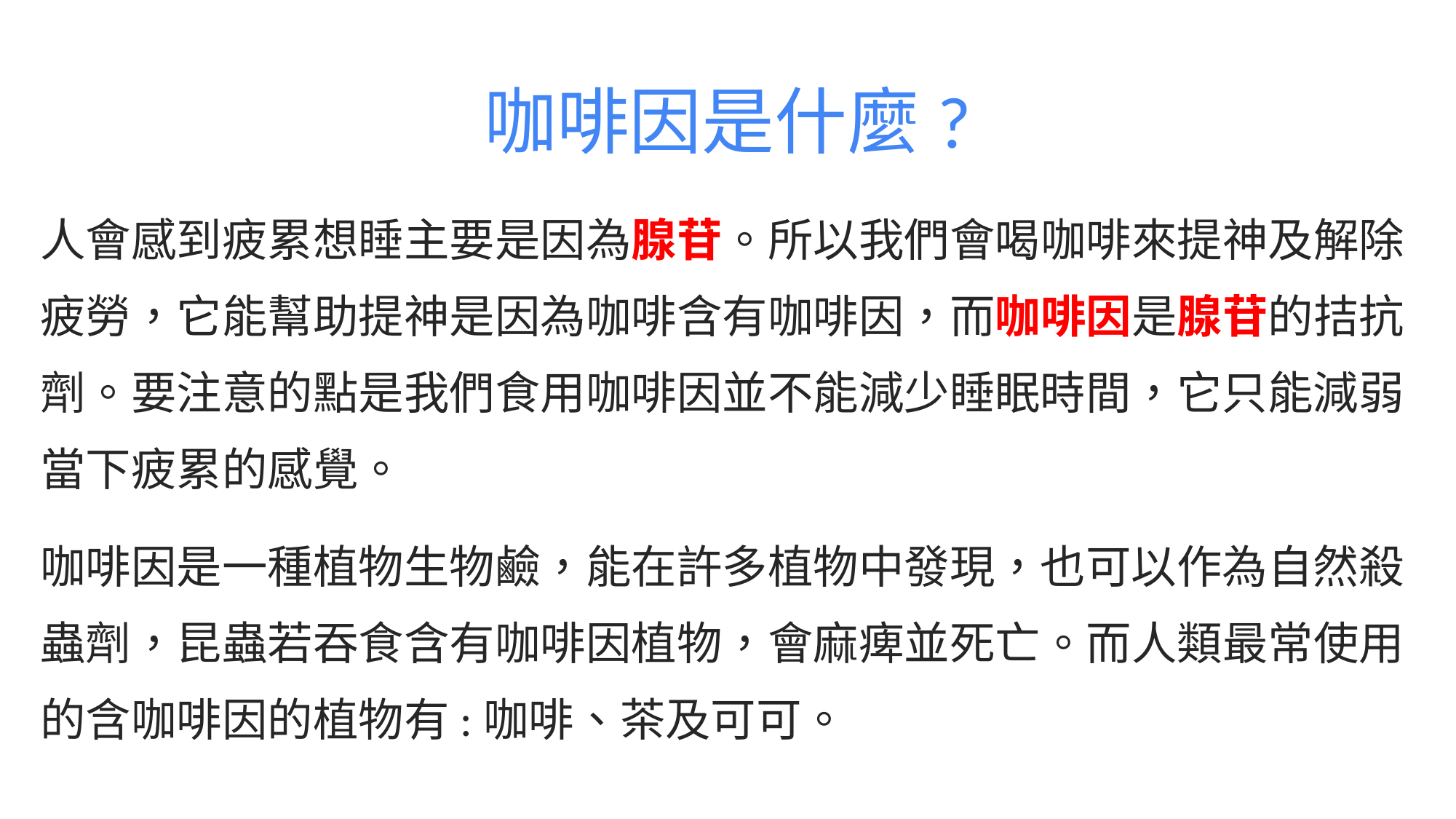

# 咖啡因是什麼?
人會感到疲累想睡主要是因為腺苷。所以我們會喝咖啡來提神及解除疲勞，它能幫助提神是因為咖啡含有咖啡因，而咖啡因是腺苷的拮抗劑。要注意的點是我們食用咖啡因並不能減少睡眠時間，它只能減弱當下疲累的感覺。
咖啡因是一種植物生物鹼，能在許多植物中發現，也可以作為自然殺蟲劑，昆蟲若吞食含有咖啡因植物，會麻痺並死亡。而人類最常使用的含咖啡因的植物有:咖啡、茶及可可。